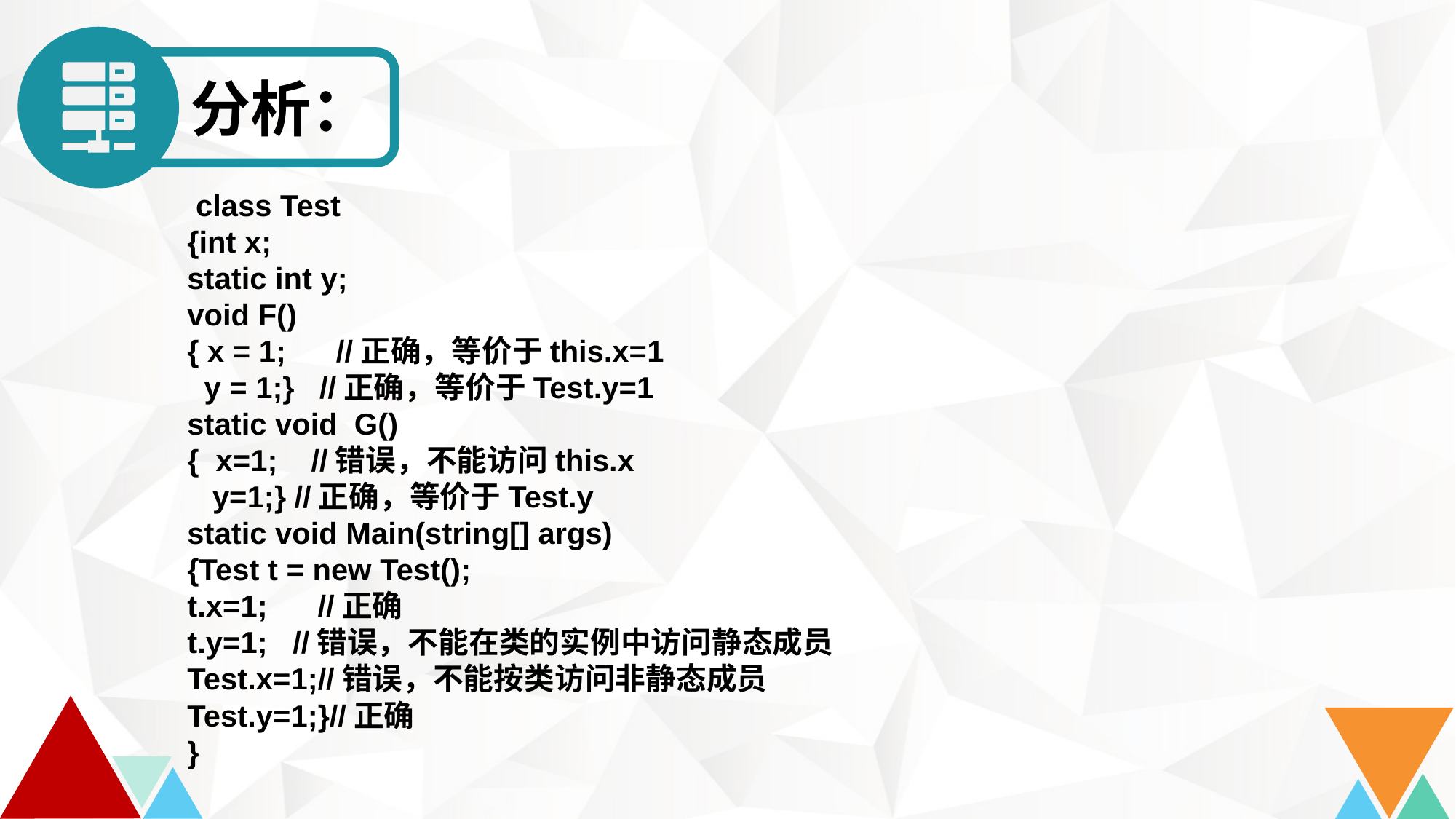

分析：
 class Test
{int x;
static int y;
void F()
{ x = 1;      //正确，等价于this.x=1
  y = 1;}   //正确，等价于Test.y=1
static void  G()
{  x=1;    //错误，不能访问this.x
   y=1;} //正确，等价于Test.y
static void Main(string[] args)
{Test t = new Test();
t.x=1;      //正确
t.y=1;   //错误，不能在类的实例中访问静态成员
Test.x=1;//错误，不能按类访问非静态成员
Test.y=1;}//正确
}